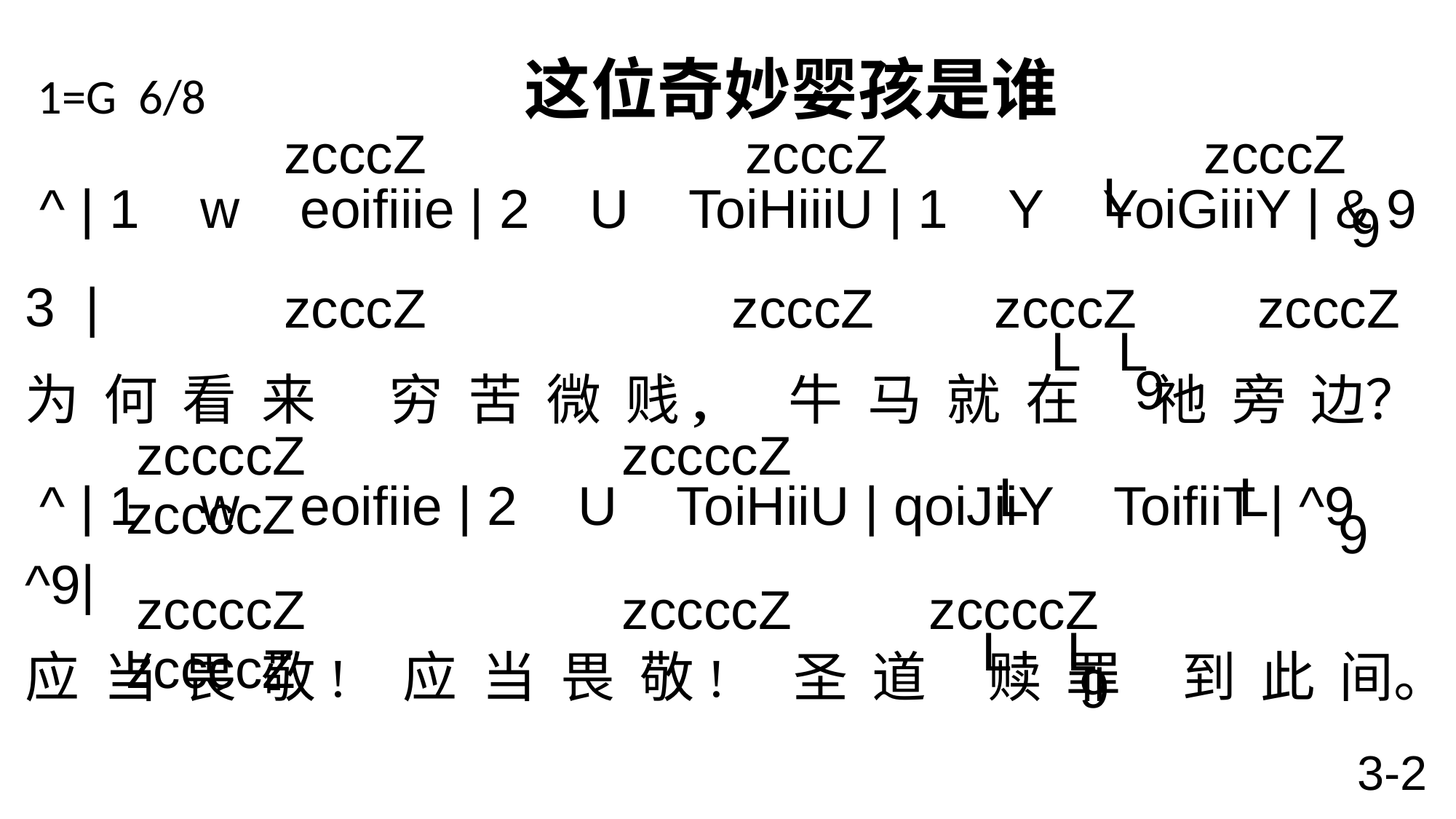

1=G  6/8                               这位奇妙婴孩是谁
 zcccZ                      zcccZ                     zcccZ
 ^ | 1    w    eoifiiie | 2    U    ToiHiiiU | 1    Y    YoiGiiiY | & 9 3  |
为  何  看  来      穷  苦  微  贱,     牛  马  就  在      祂  旁  边？
 ^ | 1    w    eoifiie | 2    U    ToiHiiU | qoiJiiY    ToifiiT | ^9  ^9|
应  当  畏  敬!    应  当  畏  敬!    圣  道     赎  罪     到  此  间。
 59   toiifiiie | 2    U    ToiiHiiiU | 19  Y    YoiiGiiiY | &     T    39 |
看!  看!     基  督  我  王!      天  使  颂   扬,     牧  人   敬  拜!
 59   toiifiiie | 2    U    ToiiHiiiU | qoiiJiiiY    ToiifiiiT | ^ 9  ^ 9 \
来!  来!     欢  呼  拥  戴       马  利       亚  怀       中  婴   孩!
L
9
 zcccZ                     zcccZ        zcccZ        zcccZ
 L
 L
 9
 zccccZ                      zccccZ                       zccccZ
   L
   L
 9
 zccccZ                      zccccZ          zccccZ          zccccZ
   L
   L
 9
3-2